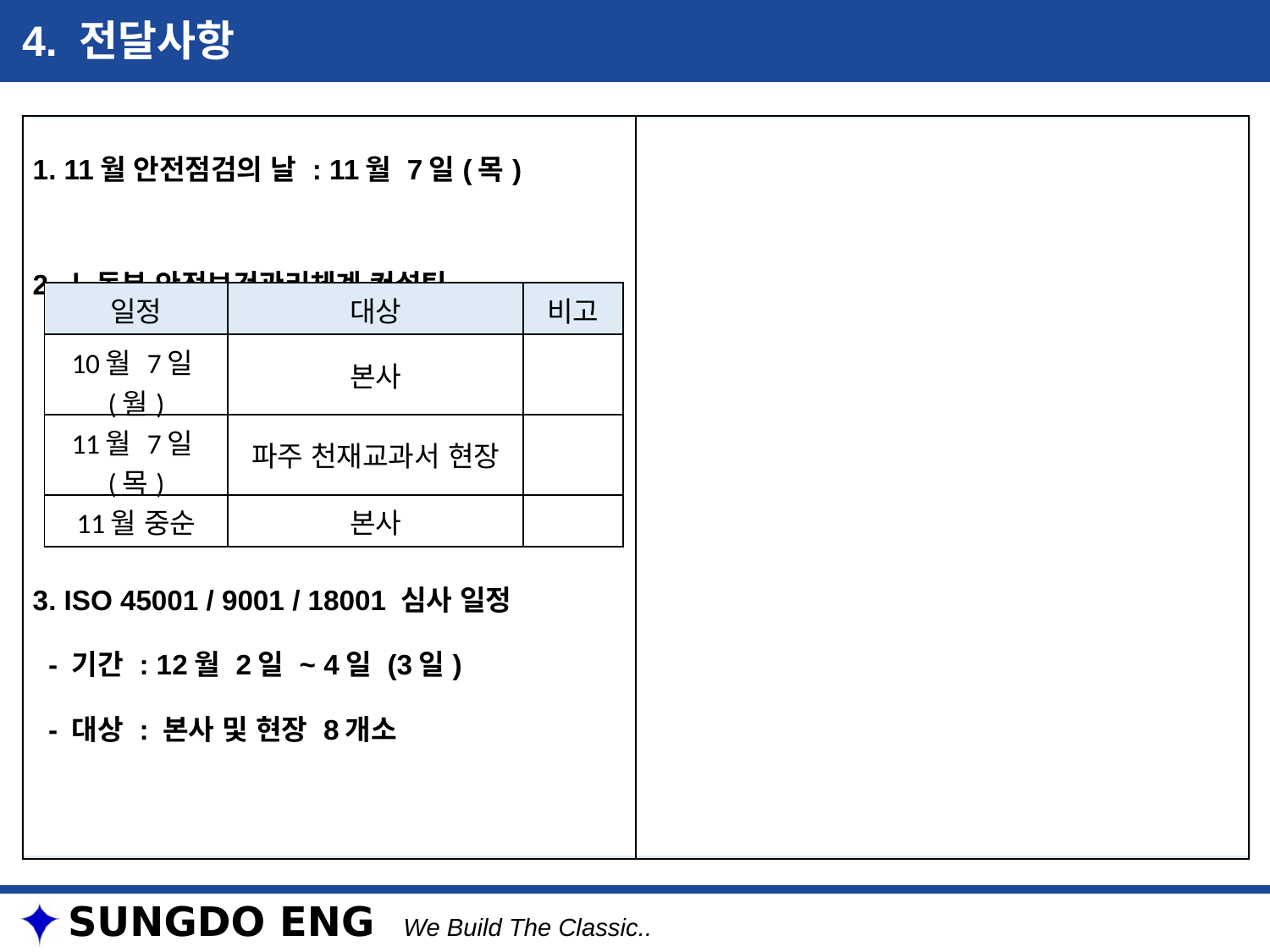

4. 전달사항
| 1. 11월 안전점검의 날 : 11월 7일(목) 2. 노동부 안전보건관리체계 컨설팅 3. ISO 45001 / 9001 / 18001 심사 일정 - 기간 : 12월 2일 ~ 4일 (3일) - 대상 : 본사 및 현장 8개소 |  |
| --- | --- |
| 일정 | 대상 | 비고 |
| --- | --- | --- |
| 10월 7일(월) | 본사 |  |
| 11월 7일(목) | 파주 천재교과서 현장 |  |
| 11월 중순 | 본사 |  |